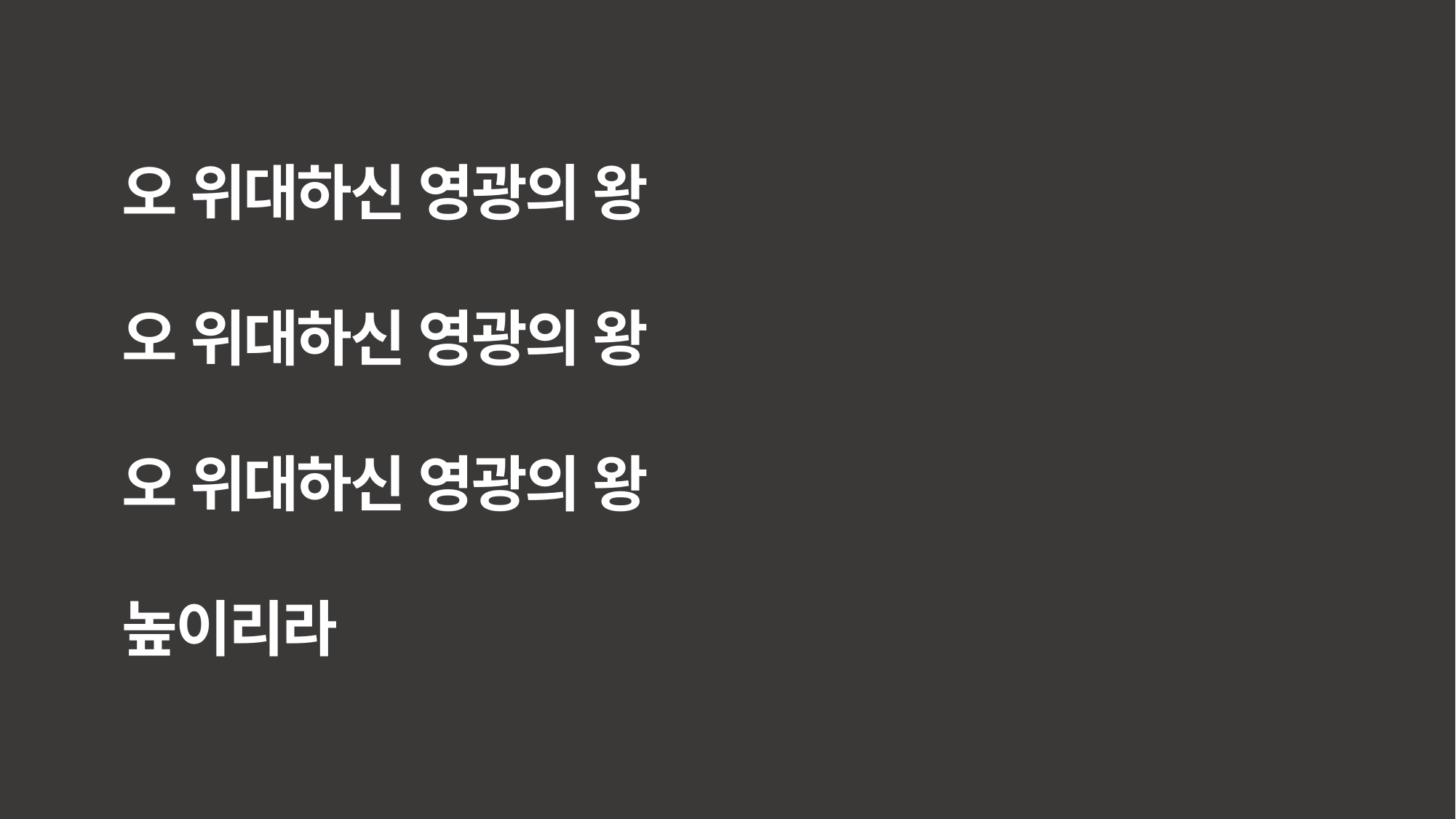

오 위대하신 영광의 왕
오 위대하신 영광의 왕
오 위대하신 영광의 왕
높이리라